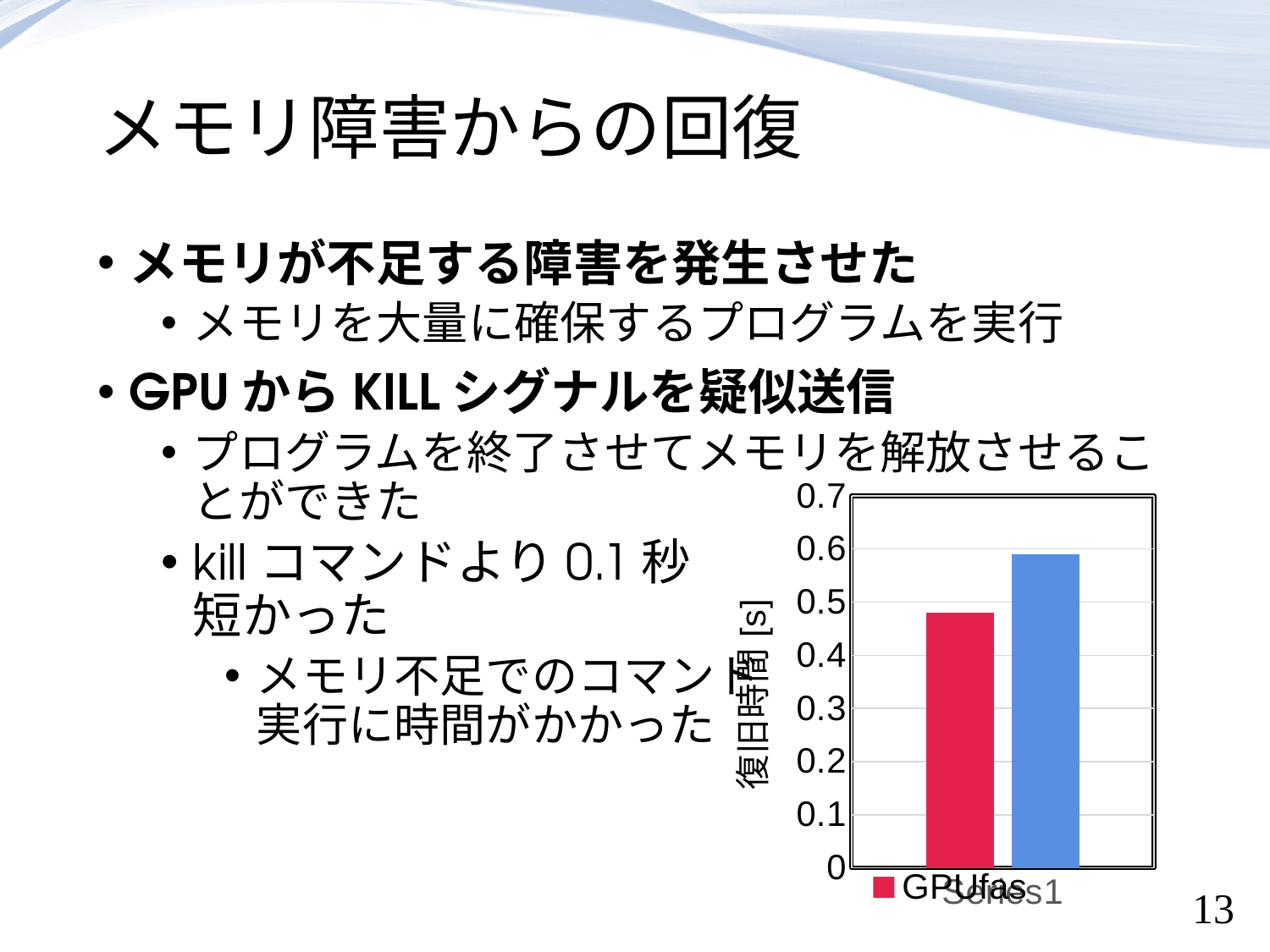

# メモリ障害からの回復
メモリが不足する障害を発生させた
メモリを大量に確保するプログラムを実行
GPUからKILLシグナルを疑似送信
プログラムを終了させてメモリを解放させることができた
killコマンドより0.1秒
短かった
メモリ不足でのコマンド
実行に時間がかかった

### Chart

| Category | GPUfas | KiLLコマンド |
|---|---|---|
|  | 0.48 | 0.59 |
13